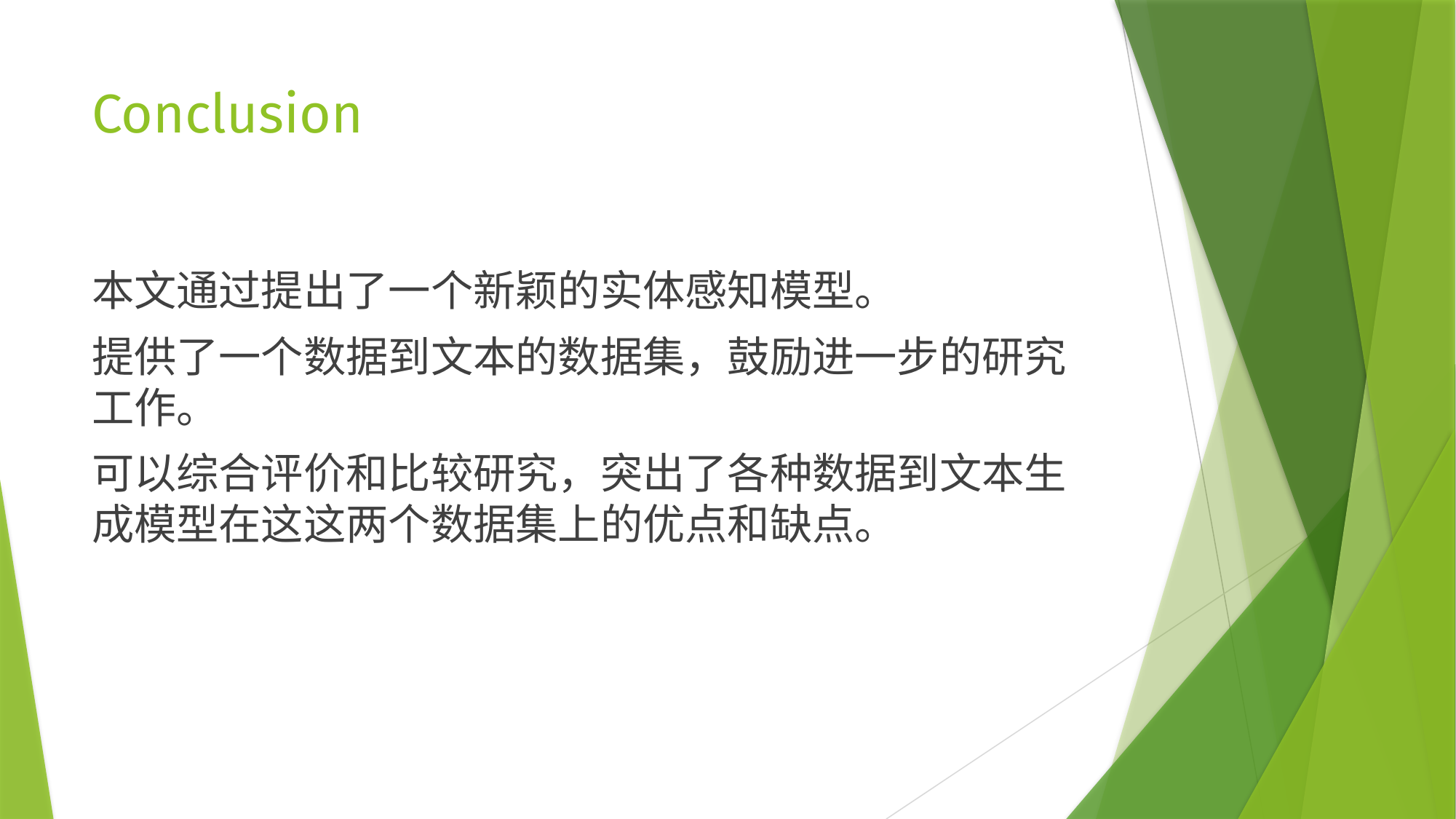

# Conclusion
本文通过提出了一个新颖的实体感知模型。
提供了一个数据到文本的数据集，鼓励进一步的研究工作。
可以综合评价和比较研究，突出了各种数据到文本生成模型在这这两个数据集上的优点和缺点。